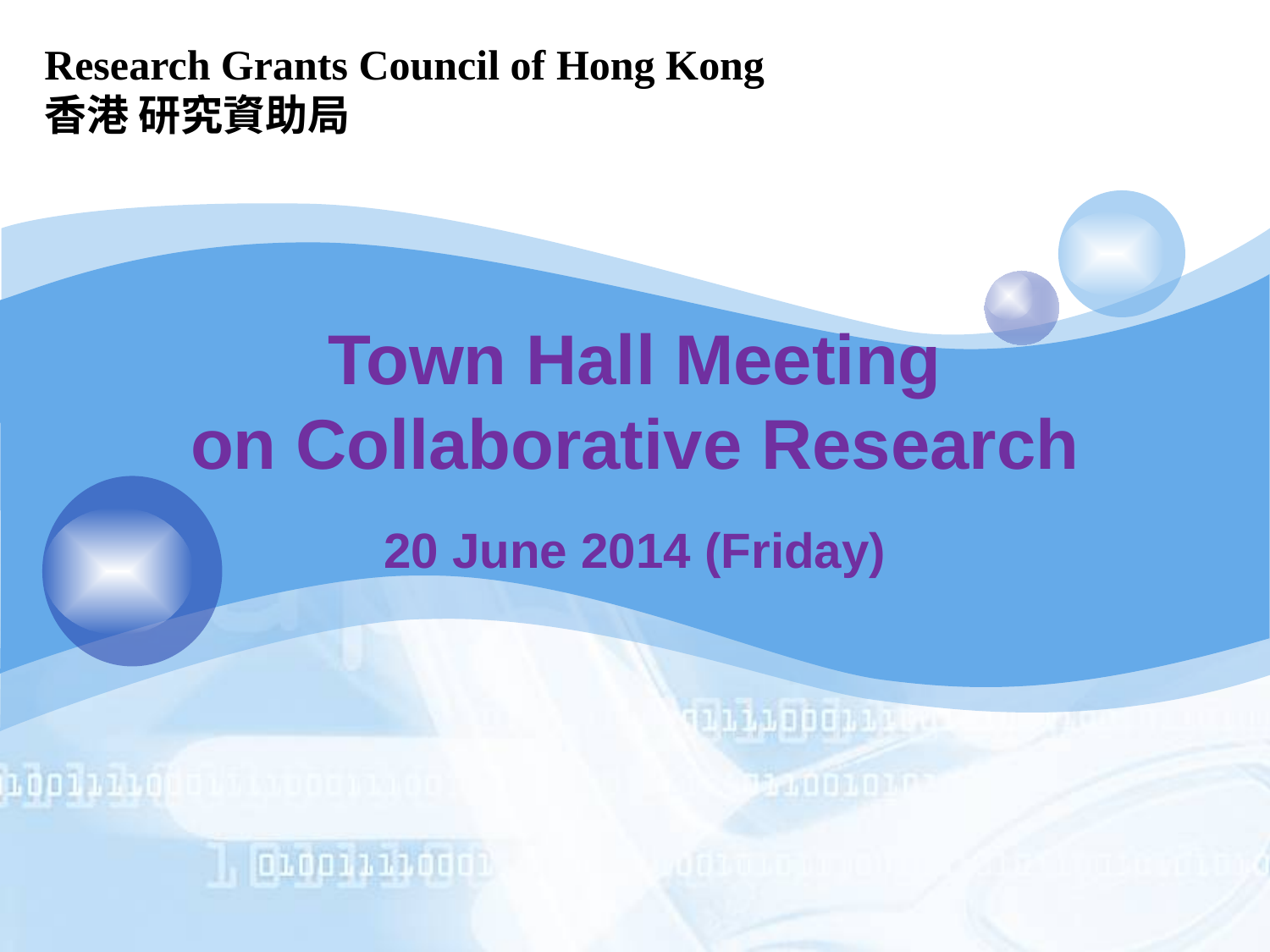

Research Grants Council of Hong Kong
香港 研究資助局
Town Hall Meeting
on Collaborative Research
20 June 2014 (Friday)